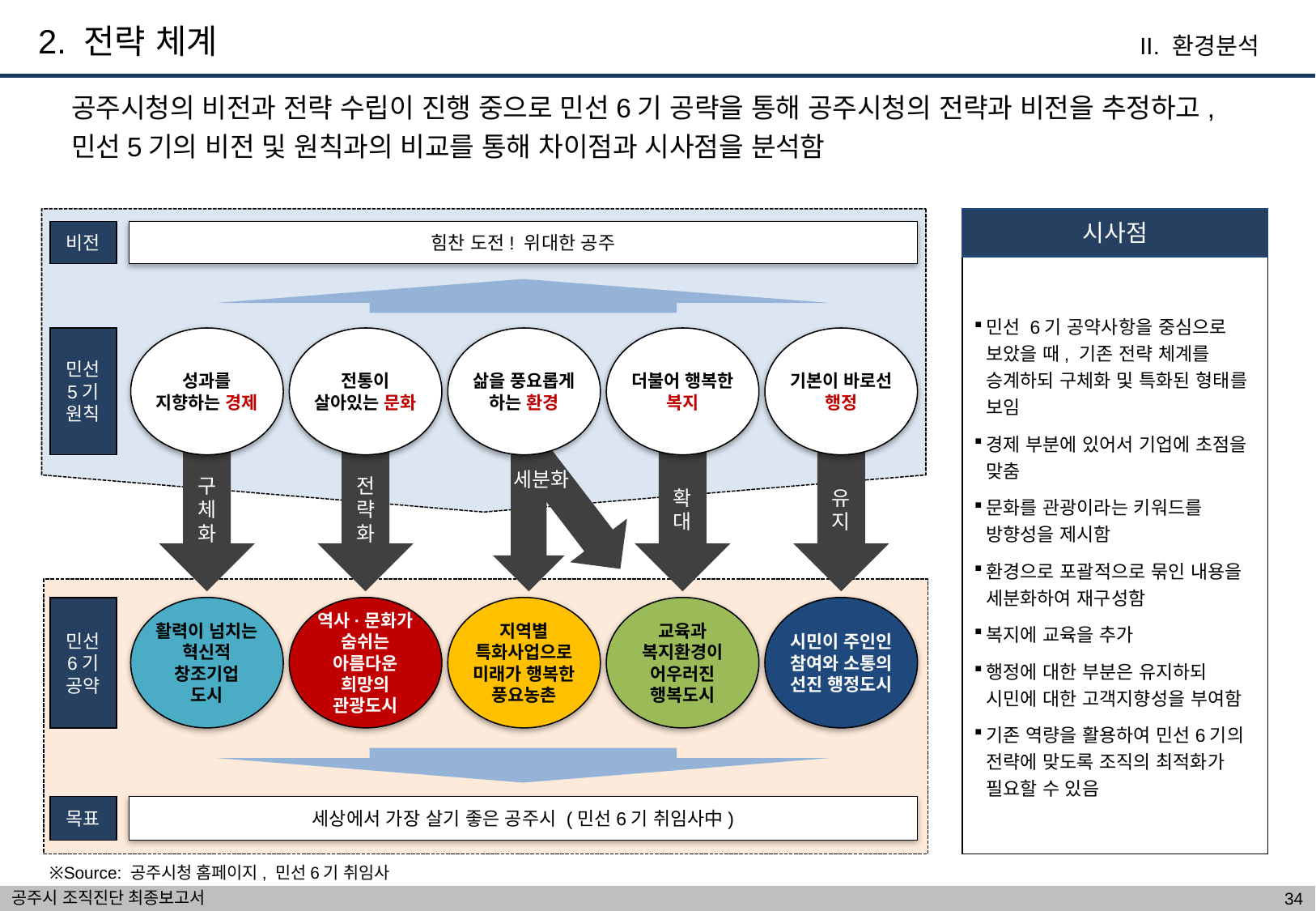

2. 전략 체계
II. 환경분석
공주시청의 비전과 전략 수립이 진행 중으로 민선6기 공략을 통해 공주시청의 전략과 비전을 추정하고, 민선5기의 비전 및 원칙과의 비교를 통해 차이점과 시사점을 분석함
시사점
비전
힘찬 도전! 위대한 공주
민선 6기 공약사항을 중심으로 보았을 때, 기존 전략 체계를 승계하되 구체화 및 특화된 형태를 보임
경제 부분에 있어서 기업에 초점을 맞춤
문화를 관광이라는 키워드를 방향성을 제시함
환경으로 포괄적으로 묶인 내용을 세분화하여 재구성함
복지에 교육을 추가
행정에 대한 부분은 유지하되 시민에 대한 고객지향성을 부여함
기존 역량을 활용하여 민선6기의 전략에 맞도록 조직의 최적화가 필요할 수 있음

민선
5기
원칙
성과를 지향하는 경제
전통이 살아있는 문화
삶을 풍요롭게 하는 환경
더불어 행복한 복지
기본이 바로선 행정

구체화
전략화

확대
유지

세분화
민선
6기
공약
활력이 넘치는 혁신적 창조기업
도시
역사·문화가 숨쉬는 아름다운 희망의 관광도시
지역별 특화사업으로 미래가 행복한 풍요농촌
교육과 복지환경이 어우러진 행복도시
시민이 주인인 참여와 소통의 선진 행정도시
목표
세상에서 가장 살기 좋은 공주시 (민선6기 취임사中)
※ Source: 공주시청 홈페이지, 민선6기 취임사